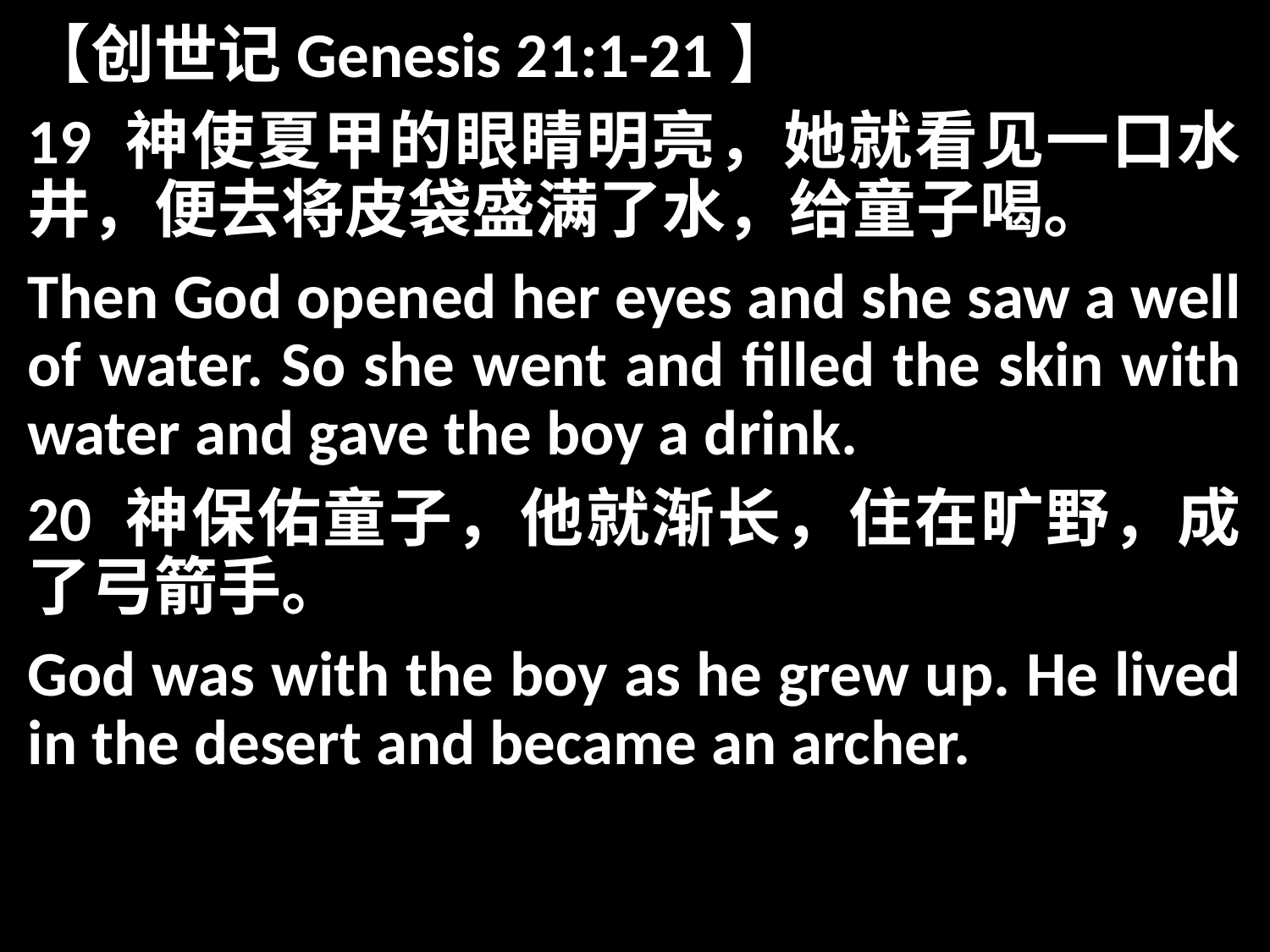

【创世记Genesis 21:1-21】
19 神使夏甲的眼睛明亮，她就看见一口水井，便去将皮袋盛满了水，给童子喝。
Then God opened her eyes and she saw a well of water. So she went and filled the skin with water and gave the boy a drink.
20 神保佑童子，他就渐长，住在旷野，成了弓箭手。
God was with the boy as he grew up. He lived in the desert and became an archer.